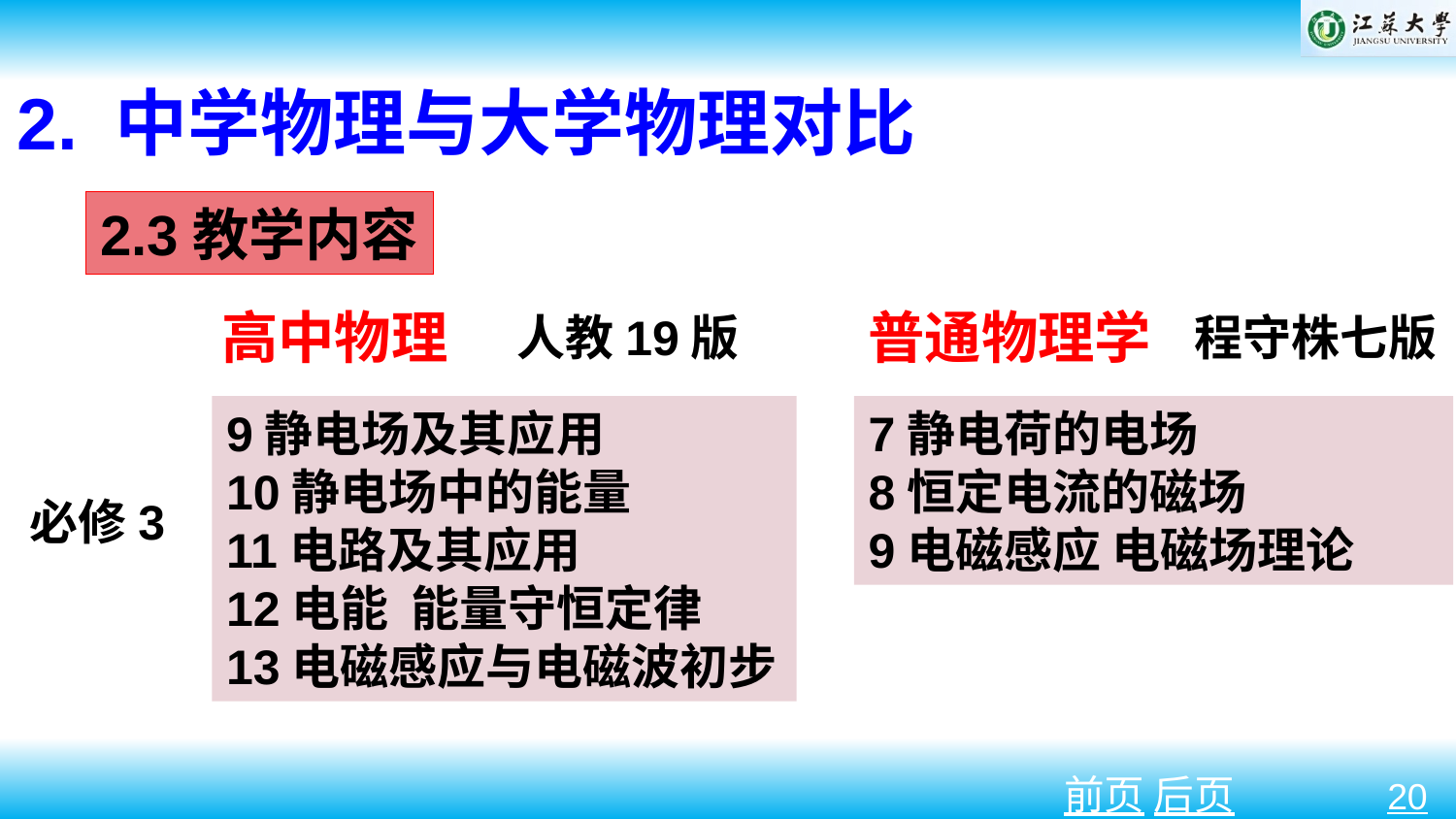

2. 中学物理与大学物理对比
2.3教学内容
普通物理学
高中物理
人教19版
程守株七版
9静电场及其应用
10静电场中的能量
11电路及其应用
12电能  能量守恒定律
13电磁感应与电磁波初步
7静电荷的电场
8恒定电流的磁场
9电磁感应 电磁场理论
必修3